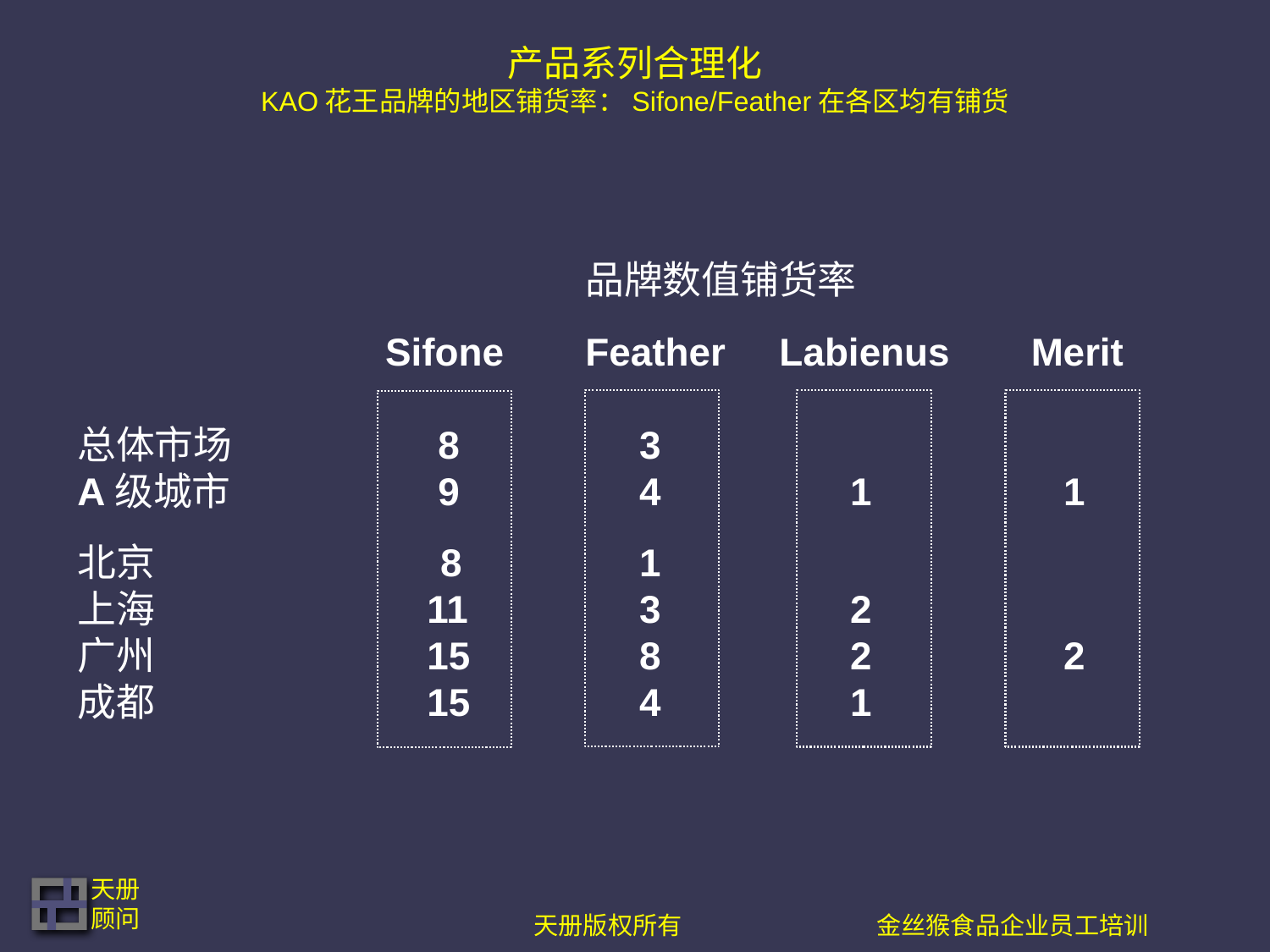

# 产品系列合理化 KAO花王品牌的地区铺货率：Sifone/Feather在各区均有铺货
                           		品牌数值铺货率

		     Sifone	Feather     Labienus	      Merit

总体市场	         8 	     3
A级城市	         9 	     4 		 1 	         1

北京	                     8 	     1
上海		        11 	     3 		 2
广州		        15 	     8 		 2 	         2
成都		        15 	     4 		 1

33